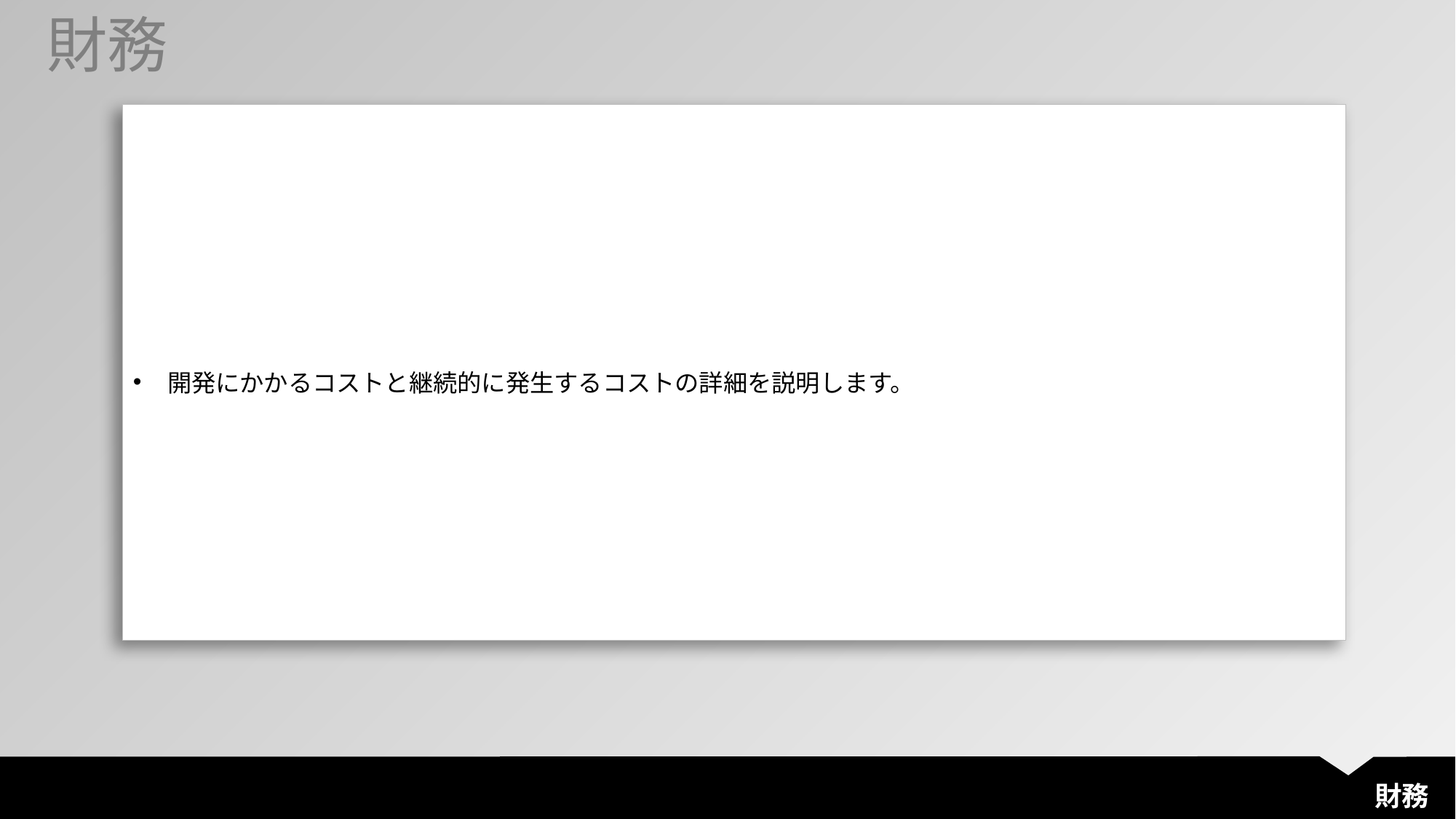

財務
| 開発にかかるコストと継続的に発生するコストの詳細を説明します。 |
| --- |

財務